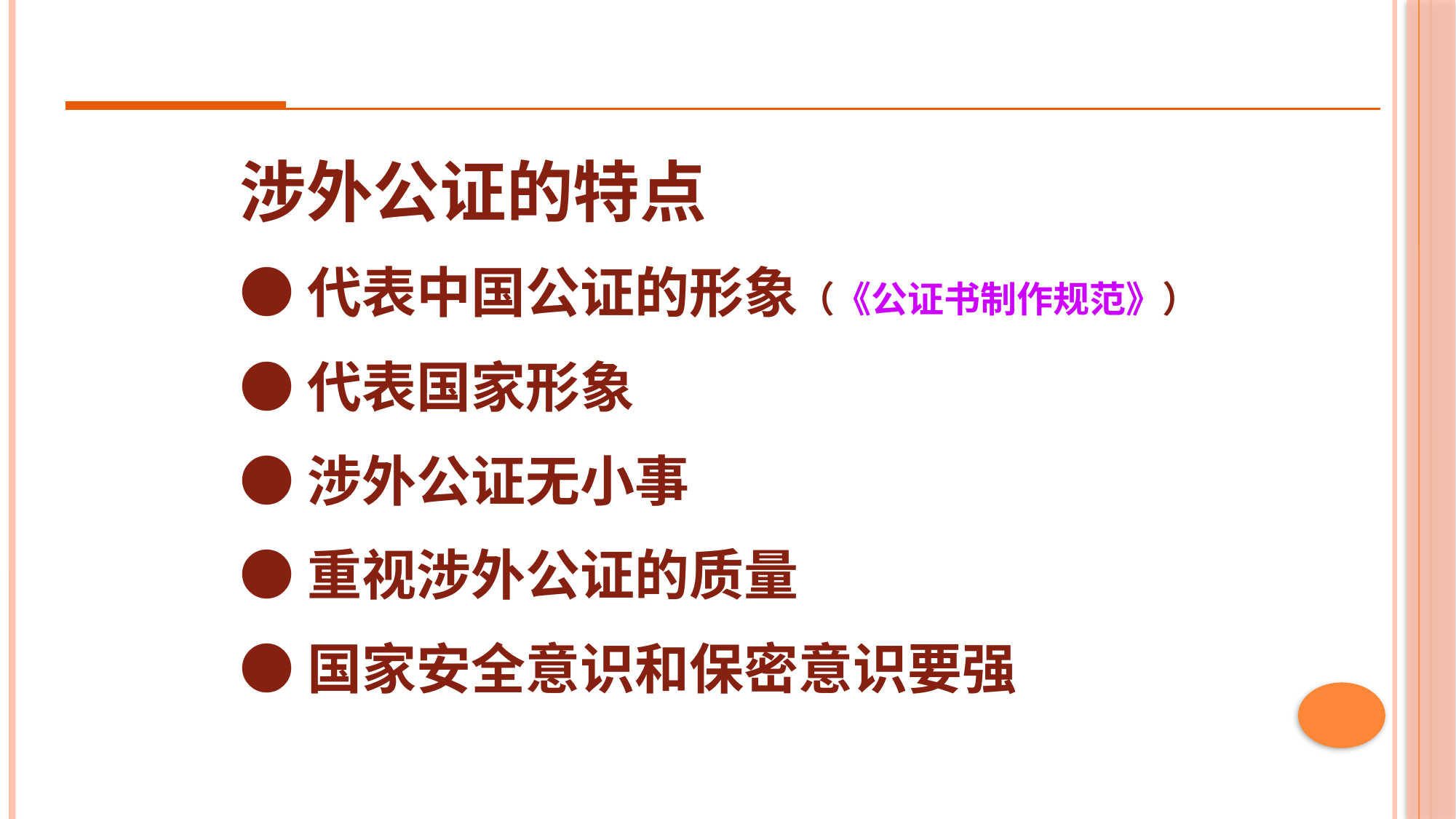

涉外公证的特点
●代表中国公证的形象（《公证书制作规范》）
●代表国家形象
●涉外公证无小事
●重视涉外公证的质量
●国家安全意识和保密意识要强